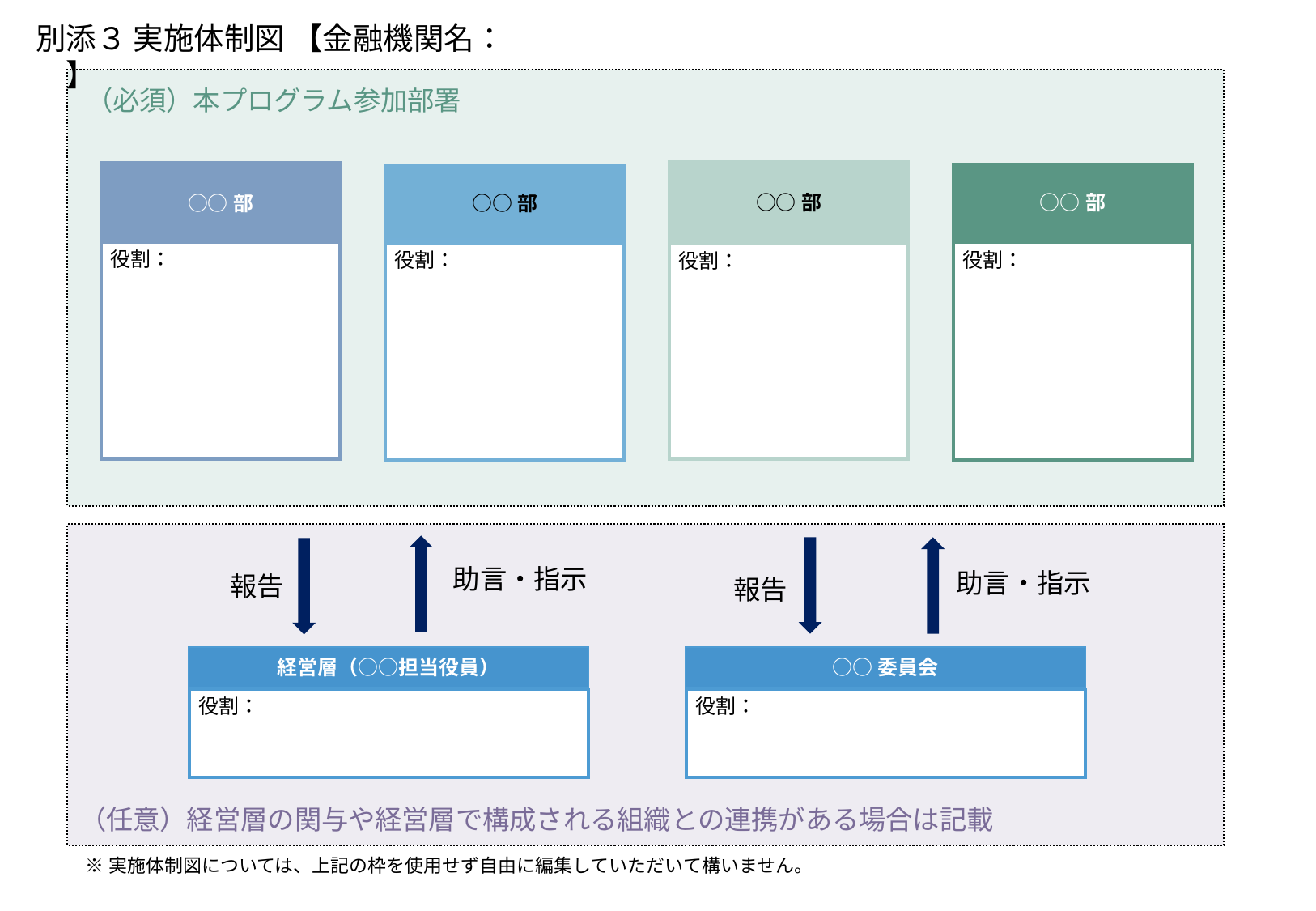

別添３ 実施体制図 【金融機関名：　　　　　　　　　　　　　　】

（必須）本プログラム参加部署
○○部
役割：

○○部
○○部
役割：

○○部
役割：

役割：

助言・指示
助言・指示
報告
報告
経営層（○○担当役員）
○○委員会
役割：

役割：

（任意）経営層の関与や経営層で構成される組織との連携がある場合は記載
※実施体制図については、上記の枠を使用せず自由に編集していただいて構いません。